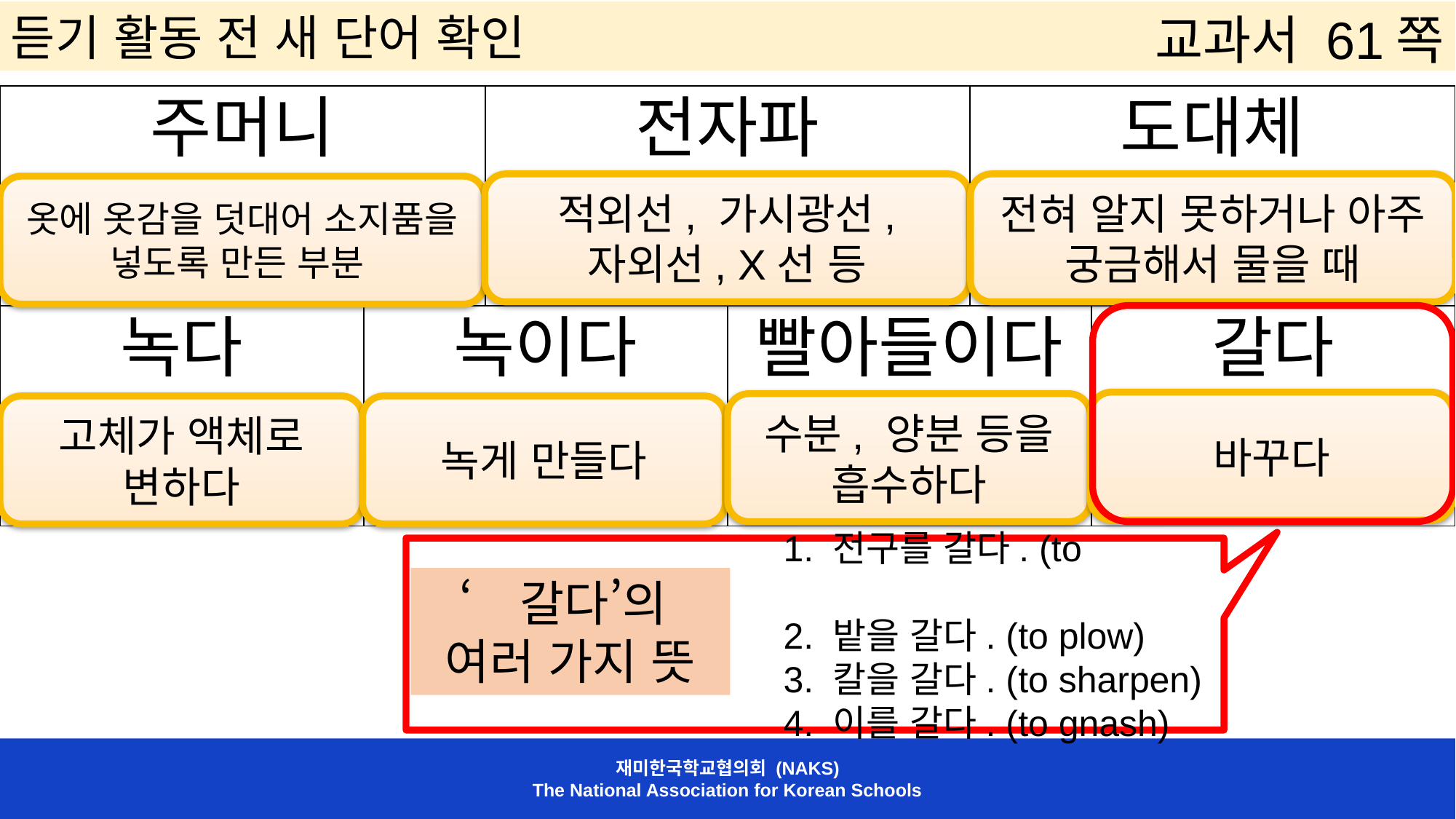

듣기 활동 전 새 단어 확인
교과서 61쪽
| 주머니 |  | 전자파 |  | 도대체 |  |
| --- | --- | --- | --- | --- | --- |
| 녹다 | 녹이다 |  | 빨아들이다 |  | 갈다 |
적외선, 가시광선, 자외선, X선 등
전혀 알지 못하거나 아주 궁금해서 물을 때
옷에 옷감을 덧대어 소지품을 넣도록 만든 부분

바꾸다
수분, 양분 등을 흡수하다
고체가 액체로 변하다
녹게 만들다
                                    1. 전구를 갈다. (to change)
                                    2. 밭을 갈다. (to plow)
                                    3. 칼을 갈다. (to sharpen)
                                    4. 이를 갈다. (to gnash)
‘갈다’의
여러 가지 뜻
재미한국학교협의회 (NAKS)
The National Association for Korean Schools